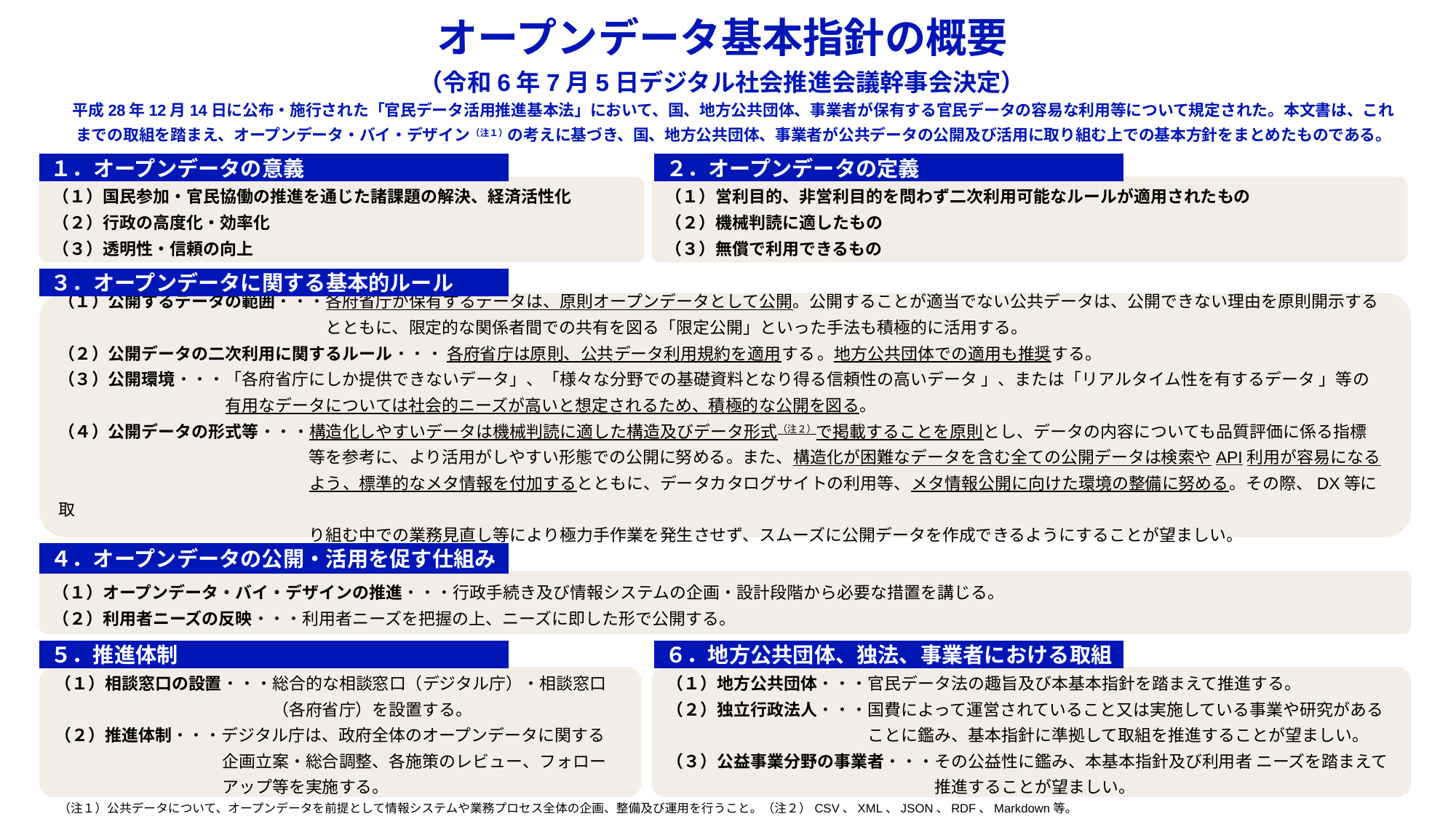

オープンデータ基本指針の概要
（令和6年7月5日デジタル社会推進会議幹事会決定）
平成28年12月14日に公布・施行された「官民データ活用推進基本法」において、国、地方公共団体、事業者が保有する官民データの容易な利用等について規定された。本文書は、これまでの取組を踏まえ、オープンデータ・バイ・デザイン（注１）の考えに基づき、国、地方公共団体、事業者が公共データの公開及び活用に取り組む上での基本方針をまとめたものである。
（１）国民参加・官民協働の推進を通じた諸課題の解決、経済活性化
（２）行政の高度化・効率化
（３）透明性・信頼の向上
（１）営利目的、非営利目的を問わず二次利用可能なルールが適用されたもの
（２）機械判読に適したもの
（３）無償で利用できるもの
（１）公開するデータの範囲・・・各府省庁が保有するデータは、原則オープンデータとして公開。公開することが適当でない公共データは、公開できない理由を原則開示する
　　　　　　　　　　　　　　　　とともに、限定的な関係者間での共有を図る「限定公開」といった手法も積極的に活用する。
（２）公開データの二次利用に関するルール・・・ 各府省庁は原則、公共データ利用規約を適用する 。地方公共団体での適用も推奨する。
（３）公開環境・・・「各府省庁にしか提供できないデータ」、「様々な分野での基礎資料となり得る信頼性の高いデータ 」、または「リアルタイム性を有するデータ 」等の
　　　　　　　　　　有用なデータについては社会的ニーズが高いと想定されるため、積極的な公開を図る。
（４）公開データの形式等・・・構造化しやすいデータは機械判読に適した構造及びデータ形式（注２）で掲載することを原則とし、データの内容についても品質評価に係る指標
　　　　　　　　　　　　　　　等を参考に、より活用がしやすい形態での公開に努める。また、構造化が困難なデータを含む全ての公開データは検索やAPI利用が容易になる
　　　　　　　　　　　　　　　よう、標準的なメタ情報を付加するとともに、データカタログサイトの利用等、メタ情報公開に向けた環境の整備に努める。その際、DX等に取
　　　　　　　　　　　　　　　り組む中での業務見直し等により極力手作業を発生させず、スムーズに公開データを作成できるようにすることが望ましい。
（１）相談窓口の設置・・・総合的な相談窓口（デジタル庁）・相談窓口
　　　　　　　　　　　　　（各府省庁）を設置する。
（２）推進体制・・・デジタル庁は、政府全体のオープンデータに関する
　　　　　　　　　　企画立案・総合調整、各施策のレビュー、フォロー
　　　　　　　　　　アップ等を実施する。
（１）地方公共団体・・・官民データ法の趣旨及び本基本指針を踏まえて推進する。
（２）独立行政法人・・・国費によって運営されていること又は実施している事業や研究がある
　　　　　　　　　　　　ことに鑑み、基本指針に準拠して取組を推進することが望ましい。
（３）公益事業分野の事業者・・・その公益性に鑑み、本基本指針及び利用者 ニーズを踏まえて
　　　　　　　　　　　　　　　　推進することが望ましい。
１．オープンデータの意義
２．オープンデータの定義
３．オープンデータに関する基本的ルール
４．オープンデータの公開・活用を促す仕組み
（１）オープンデータ・バイ・デザインの推進・・・行政手続き及び情報システムの企画・設計段階から必要な措置を講じる。
（２）利用者ニーズの反映・・・利用者ニーズを把握の上、ニーズに即した形で公開する。
５．推進体制
６．地方公共団体、独法、事業者における取組
（注１）公共データについて、オープンデータを前提として情報システムや業務プロセス全体の企画、整備及び運用を行うこと。（注２）CSV、XML、JSON、RDF、Markdown等。